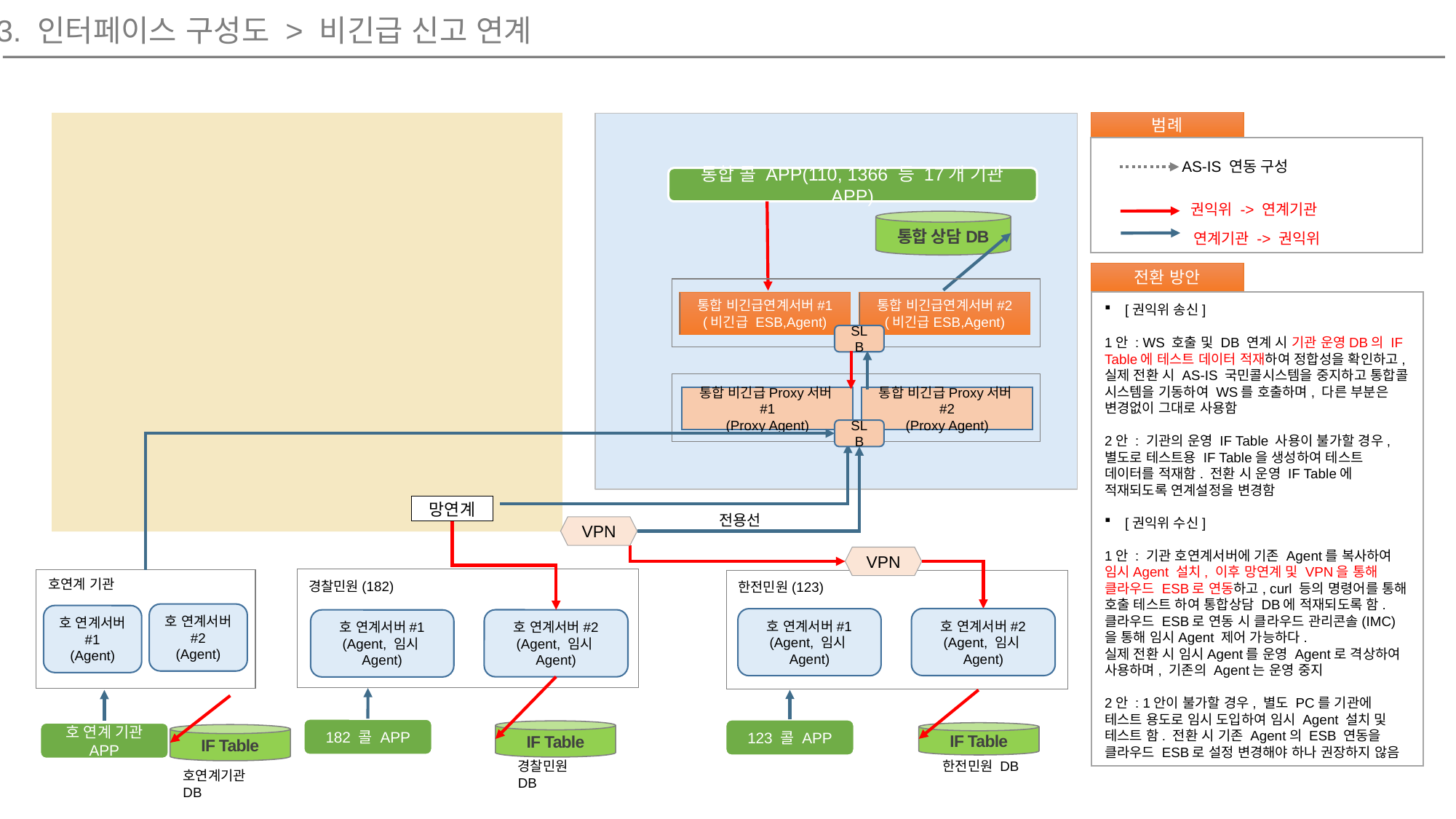

3. 인터페이스 구성도 > 비긴급 신고 연계
범례
과천 DC
민간클라우드

AS-IS 연동 구성
통합 콜 APP(110, 1366 등 17개 기관 APP)
권익위 -> 연계기관
통합 상담DB
연계기관 -> 권익위
전환 방안

통합 비긴급연계서버#1
(비긴급 ESB,Agent)
통합 비긴급연계서버#2
(비긴급ESB,Agent)
[권익위 송신]

1안 : WS 호출 및 DB 연계 시 기관 운영DB의 IF Table에 테스트 데이터 적재하여 정합성을 확인하고, 실제 전환 시 AS-IS 국민콜시스템을 중지하고 통합콜 시스템을 기동하여 WS를 호출하며, 다른 부분은 변경없이 그대로 사용함

2안 : 기관의 운영 IF Table 사용이 불가할 경우, 별도로 테스트용 IF Table을 생성하여 테스트 데이터를 적재함. 전환 시 운영 IF Table에 적재되도록 연계설정을 변경함

[권익위 수신]

1안 : 기관 호연계서버에 기존 Agent를 복사하여 임시Agent 설치, 이후 망연계 및 VPN을 통해 클라우드 ESB로 연동하고, curl 등의 명령어를 통해 호출 테스트 하여 통합상담 DB에 적재되도록 함.
클라우드 ESB로 연동 시 클라우드 관리콘솔(IMC)을 통해 임시Agent 제어 가능하다.
실제 전환 시 임시Agent를 운영 Agent로 격상하여 사용하며, 기존의 Agent는 운영 중지

2안 : 1안이 불가할 경우, 별도 PC를 기관에 테스트 용도로 임시 도입하여 임시 Agent 설치 및 테스트 함. 전환 시 기존 Agent의 ESB 연동을 클라우드 ESB로 설정 변경해야 하나 권장하지 않음
SLB

통합 비긴급Proxy서버#1
(Proxy Agent)
통합 비긴급Proxy서버#2
(Proxy Agent)
SLB
망연계
전용선
VPN
VPN

호연계 기관

경찰민원(182)
한전민원(123)
호 연계서버 #2
(Agent)
호 연계서버 #1
(Agent)
호 연계서버#2
(Agent, 임시Agent)
호 연계서버#1
(Agent, 임시Agent)
호 연계서버#2
(Agent, 임시Agent)
호 연계서버#1
(Agent, 임시Agent)
182 콜 APP
123 콜 APP
IF Table
호 연계 기관 APP
IF Table
IF Table
한전민원 DB
경찰민원 DB
호연계기관  DB